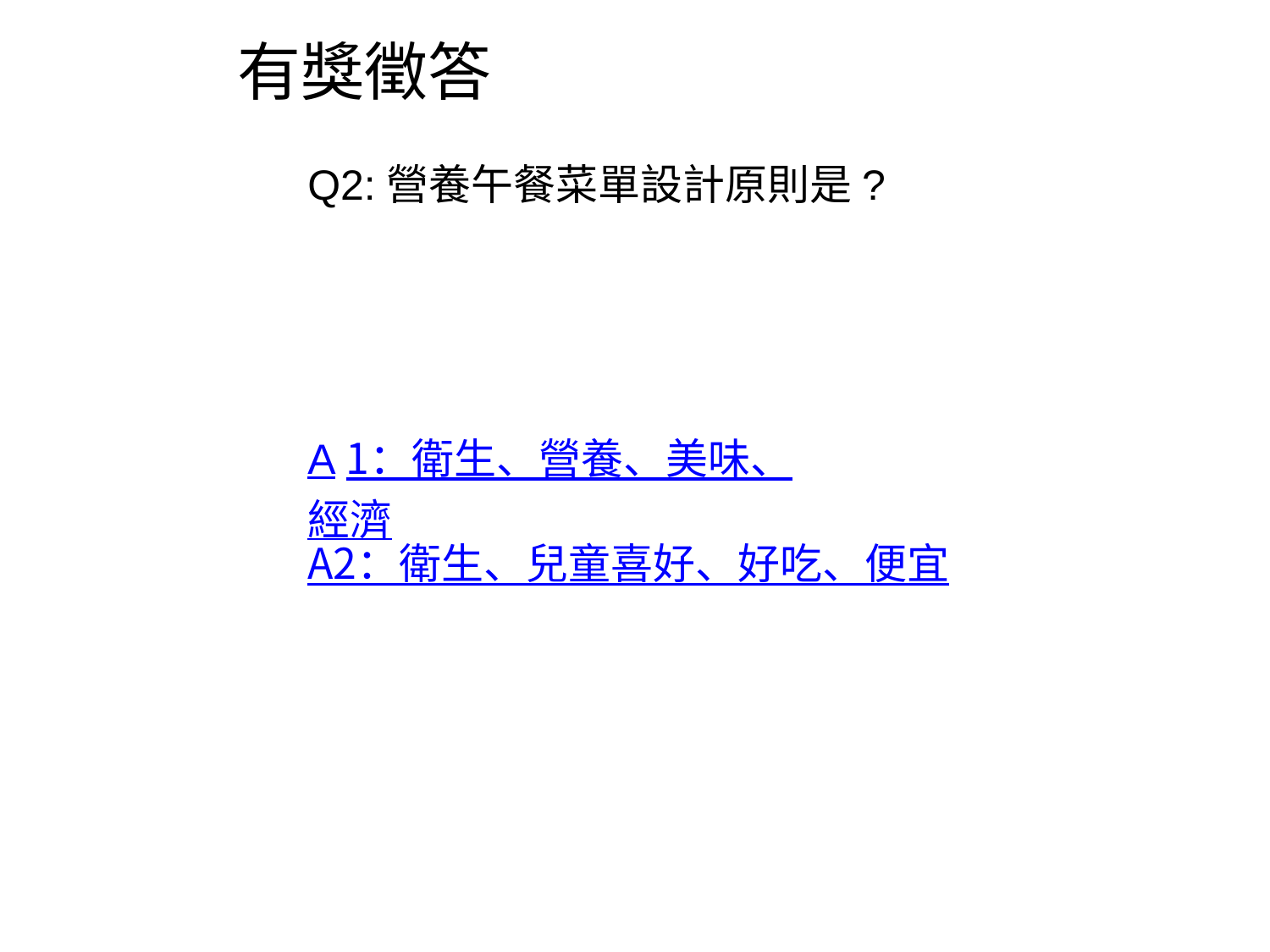

# 有獎徵答

Q2:營養午餐菜單設計原則是?

A1：衛生、營養、美味、經濟

A2：衛生、兒童喜好、好吃、便宜